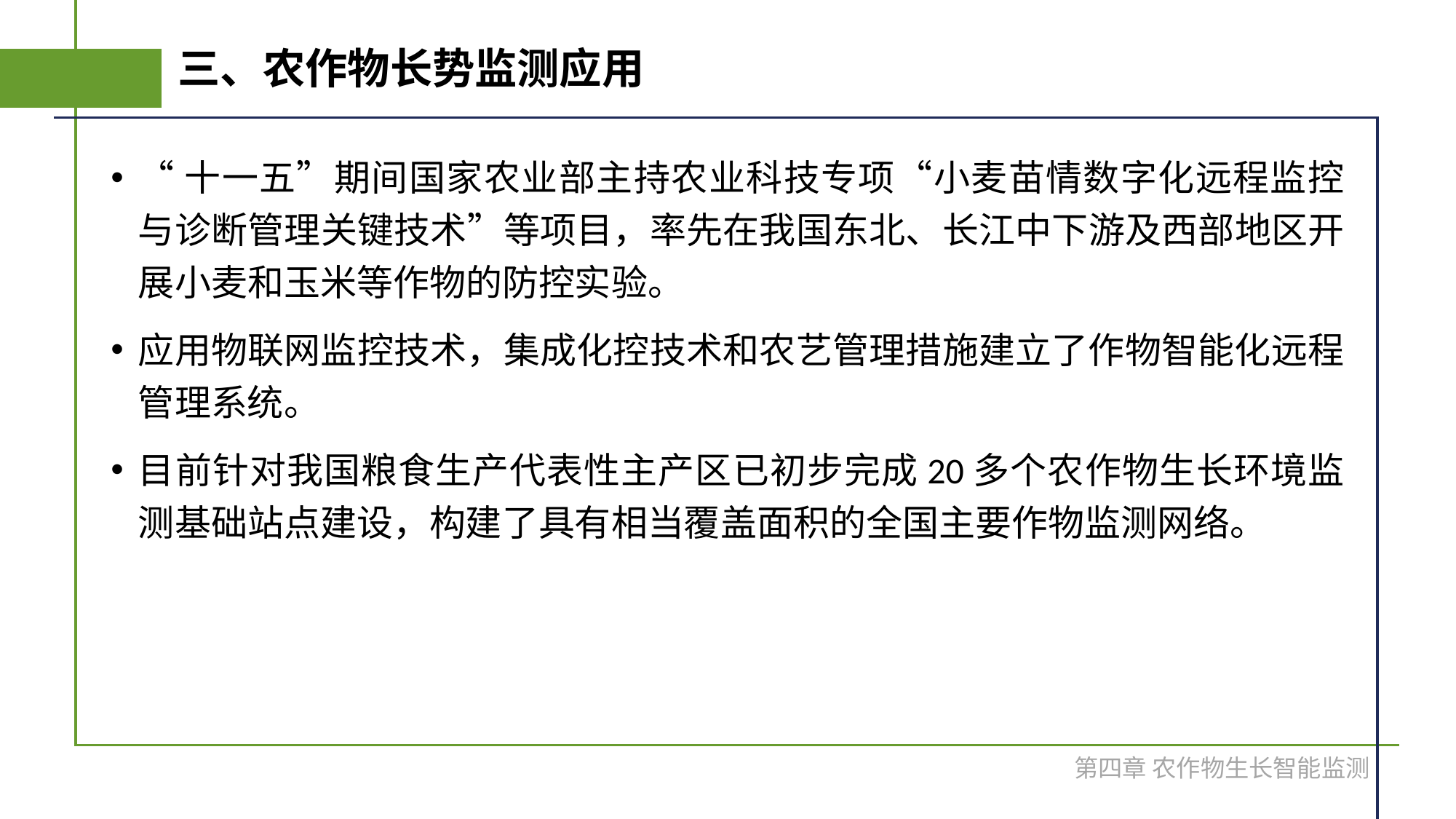

# 三、农作物长势监测应用
“十一五”期间国家农业部主持农业科技专项“小麦苗情数字化远程监控与诊断管理关键技术”等项目，率先在我国东北、长江中下游及西部地区开展小麦和玉米等作物的防控实验。
应用物联网监控技术，集成化控技术和农艺管理措施建立了作物智能化远程管理系统。
目前针对我国粮食生产代表性主产区已初步完成20多个农作物生长环境监测基础站点建设，构建了具有相当覆盖面积的全国主要作物监测网络。
第四章 农作物生长智能监测